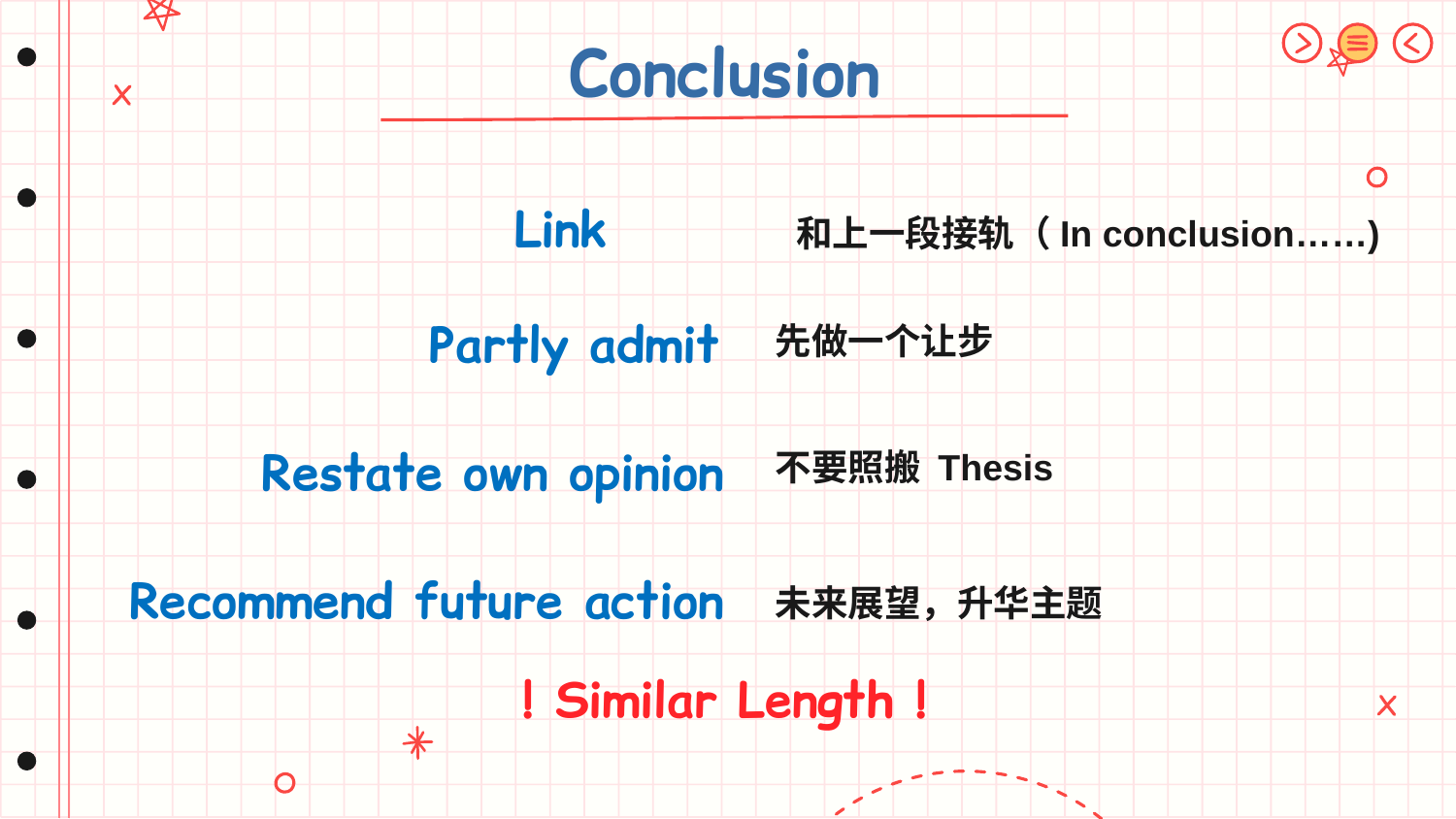

# Conclusion

Link
            和上一段接轨（In conclusion……)
Partly admit
先做一个让步
Restate own opinion
不要照搬 Thesis
Recommend future action
未来展望，升华主题
! Similar Length !